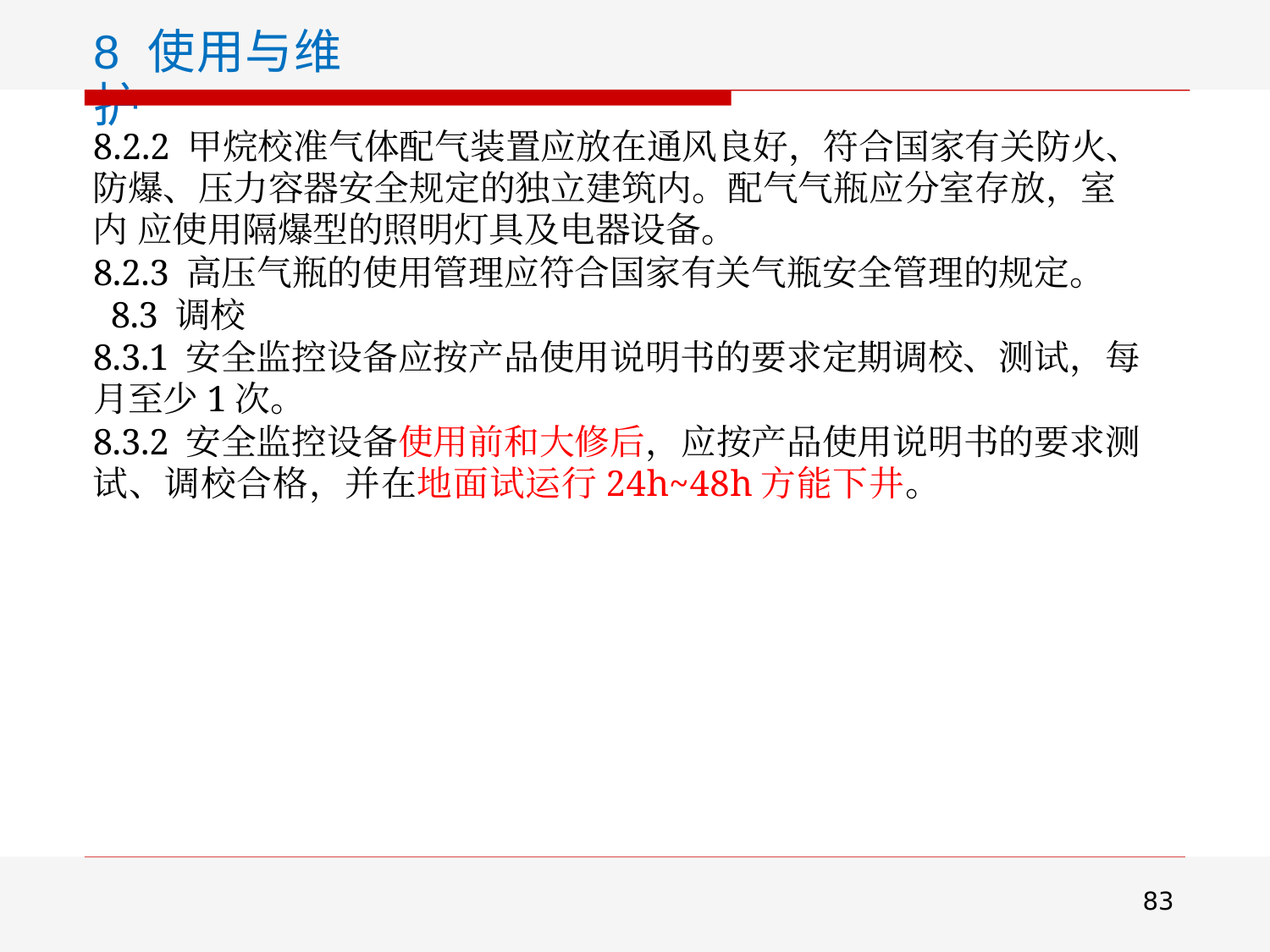

8 使用与维护

8.2.2 甲烷校准气体配气装置应放在通风良好，符合国家有关防火、 防爆、压力容器安全规定的独立建筑内。配气气瓶应分室存放，室内 应使用隔爆型的照明灯具及电器设备。
8.2.3 高压气瓶的使用管理应符合国家有关气瓶安全管理的规定。
8.3 调校
8.3.1 安全监控设备应按产品使用说明书的要求定期调校、测试，每 月至少1次。
8.3.2 安全监控设备使用前和大修后，应按产品使用说明书的要求测 试、调校合格，并在地面试运行24h~48h方能下井。

83